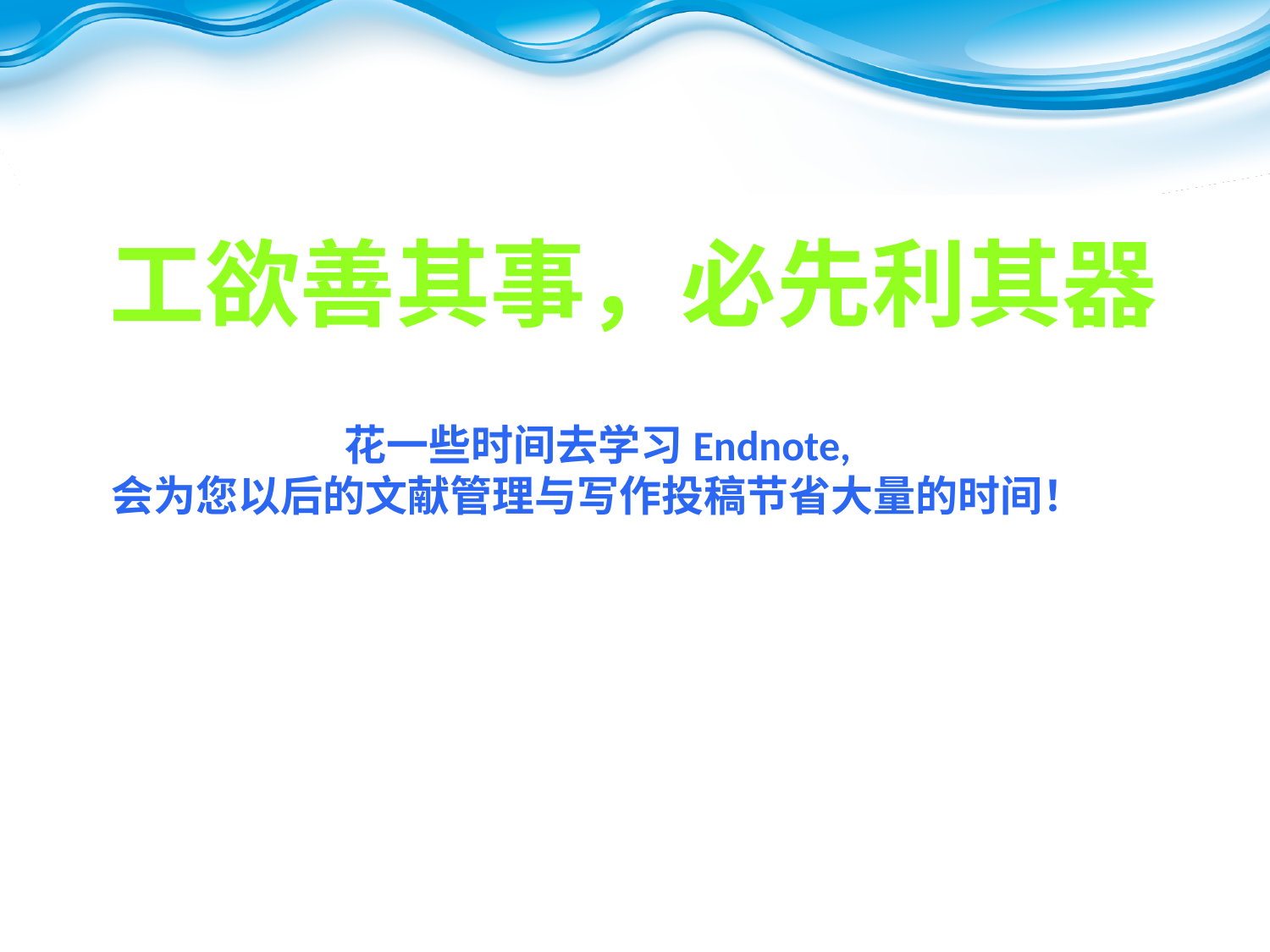

工欲善其事，必先利其器
花一些时间去学习Endnote,
会为您以后的文献管理与写作投稿节省大量的时间！